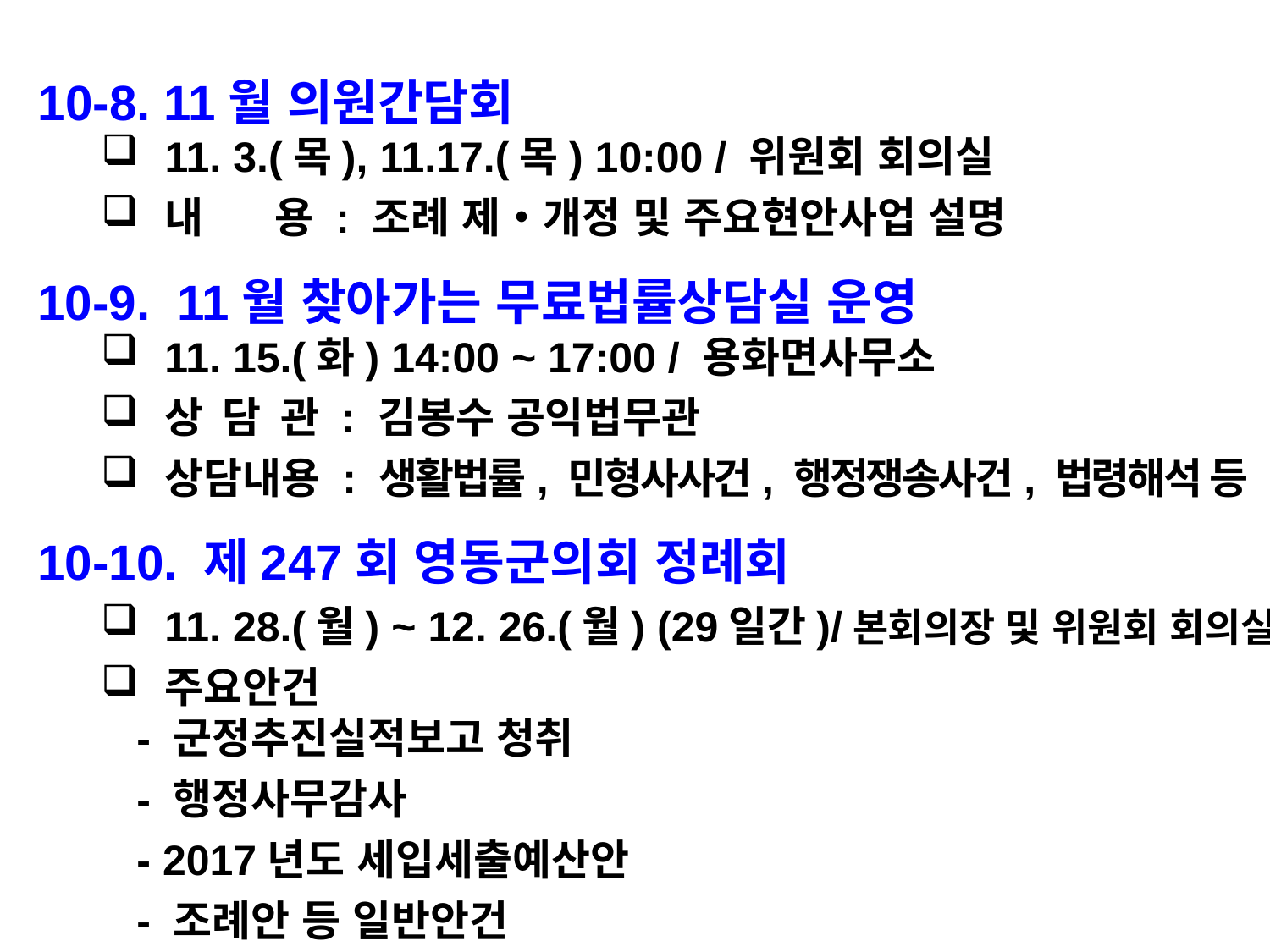

10-8. 11월 의원간담회
11. 3.(목), 11.17.(목) 10:00 / 위원회 회의실
내      용 : 조례 제‧개정 및 주요현안사업 설명

10-9.  11월 찾아가는 무료법률상담실 운영
11. 15.(화) 14:00 ~ 17:00 / 용화면사무소
상 담 관 : 김봉수 공익법무관
상담내용 : 생활법률, 민형사사건, 행정쟁송사건, 법령해석 등

10-10. 제247회 영동군의회 정례회
11. 28.(월) ~ 12. 26.(월) (29일간)/본회의장 및 위원회 회의실
주요안건
   - 군정추진실적보고 청취
   - 행정사무감사
   - 2017년도 세입세출예산안
   - 조례안 등 일반안건